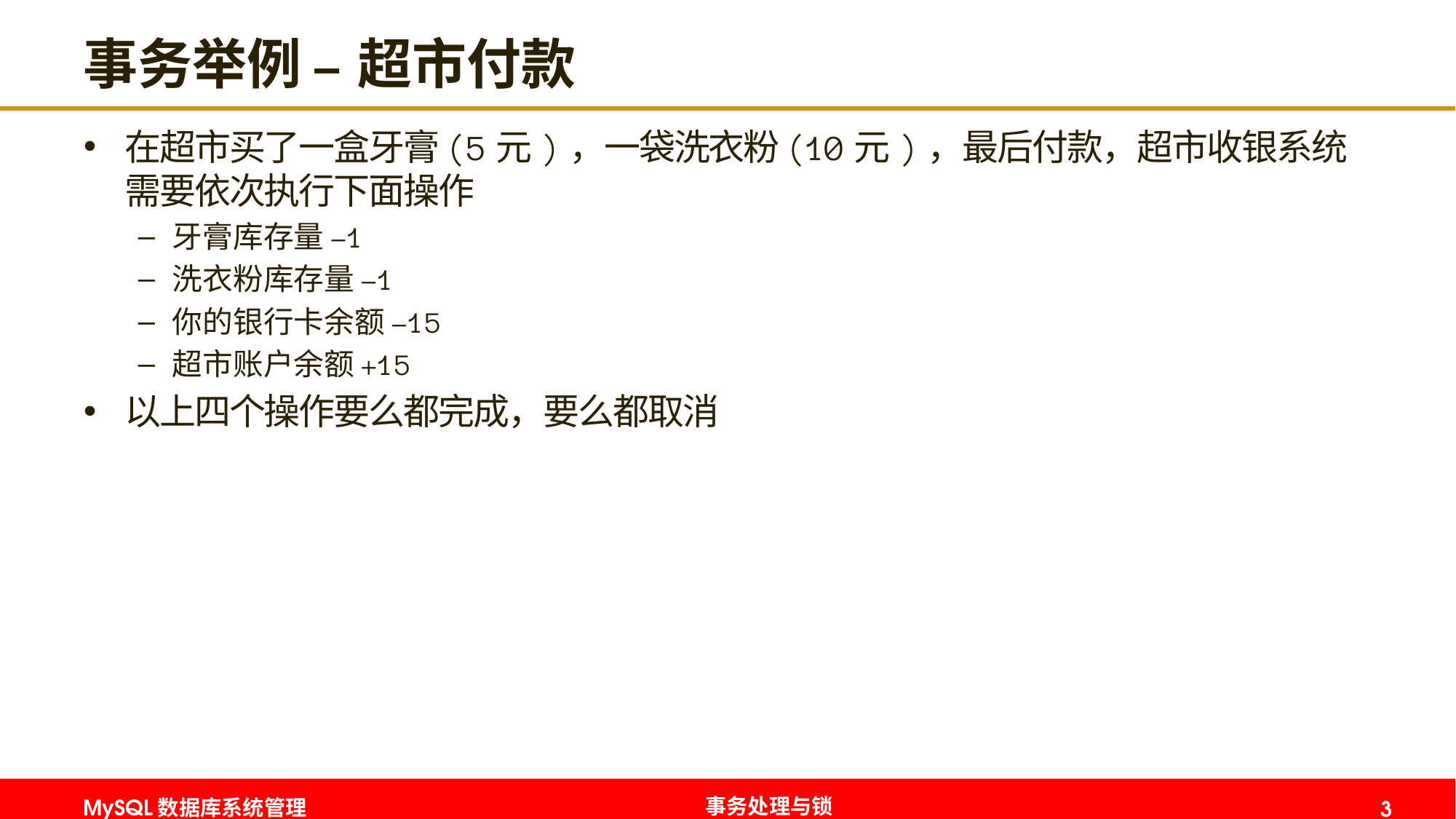

# 事务举例-超市付款
在超市买了一盒牙膏(5元)，一袋洗衣粉(10元)，最后付款，超市收银系统需要依次执行下面操作
牙膏库存量-1
洗衣粉库存量-1
你的银行卡余额-15
超市账户余额+15
以上四个操作要么都完成，要么都取消